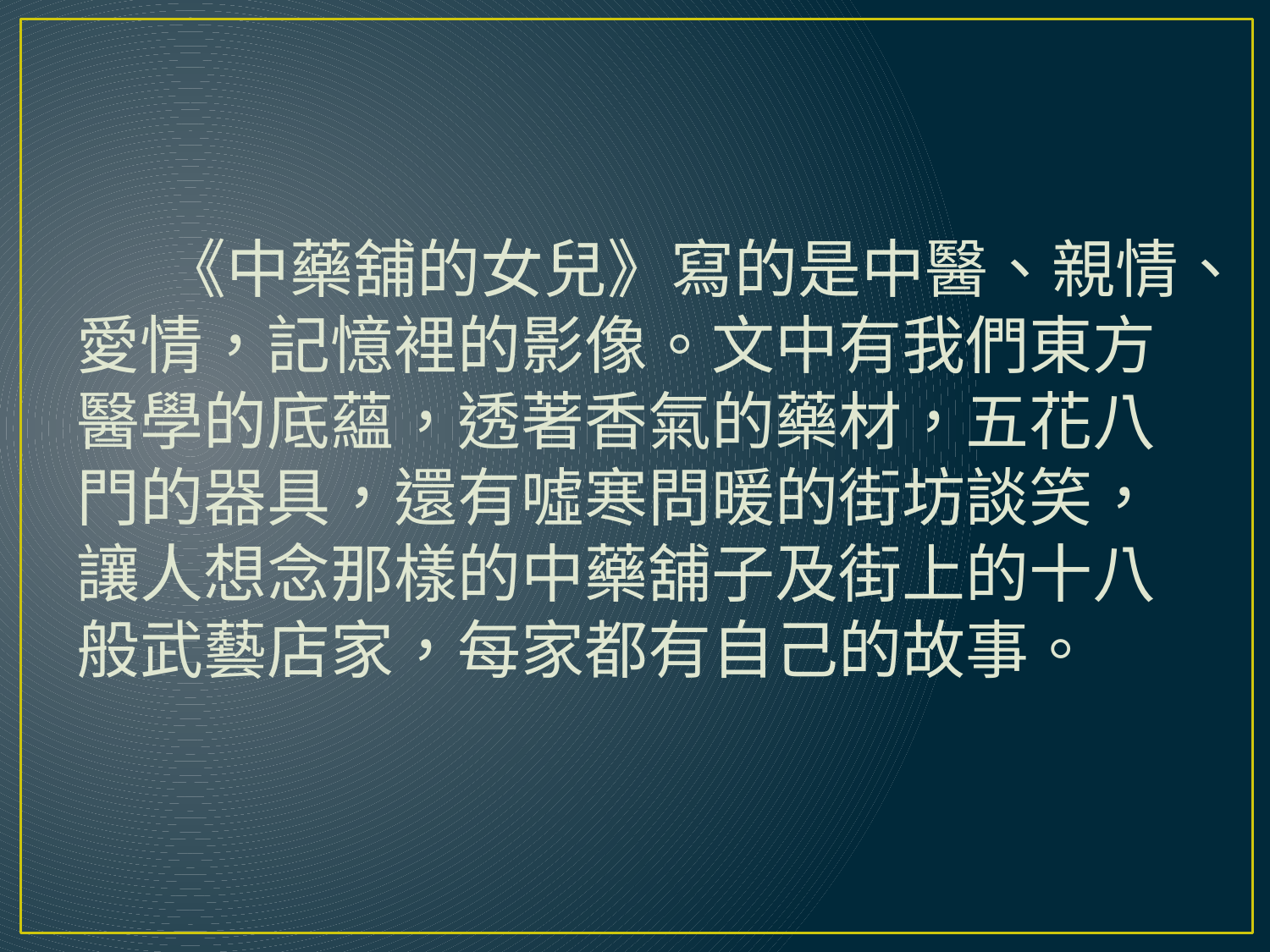

#
        《中藥舖的女兒》寫的是中醫、親情、愛情，記憶裡的影像。文中有我們東方醫學的底蘊，透著香氣的藥材，五花八門的器具，還有噓寒問暖的街坊談笑，讓人想念那樣的中藥舖子及街上的十八般武藝店家，每家都有自己的故事。